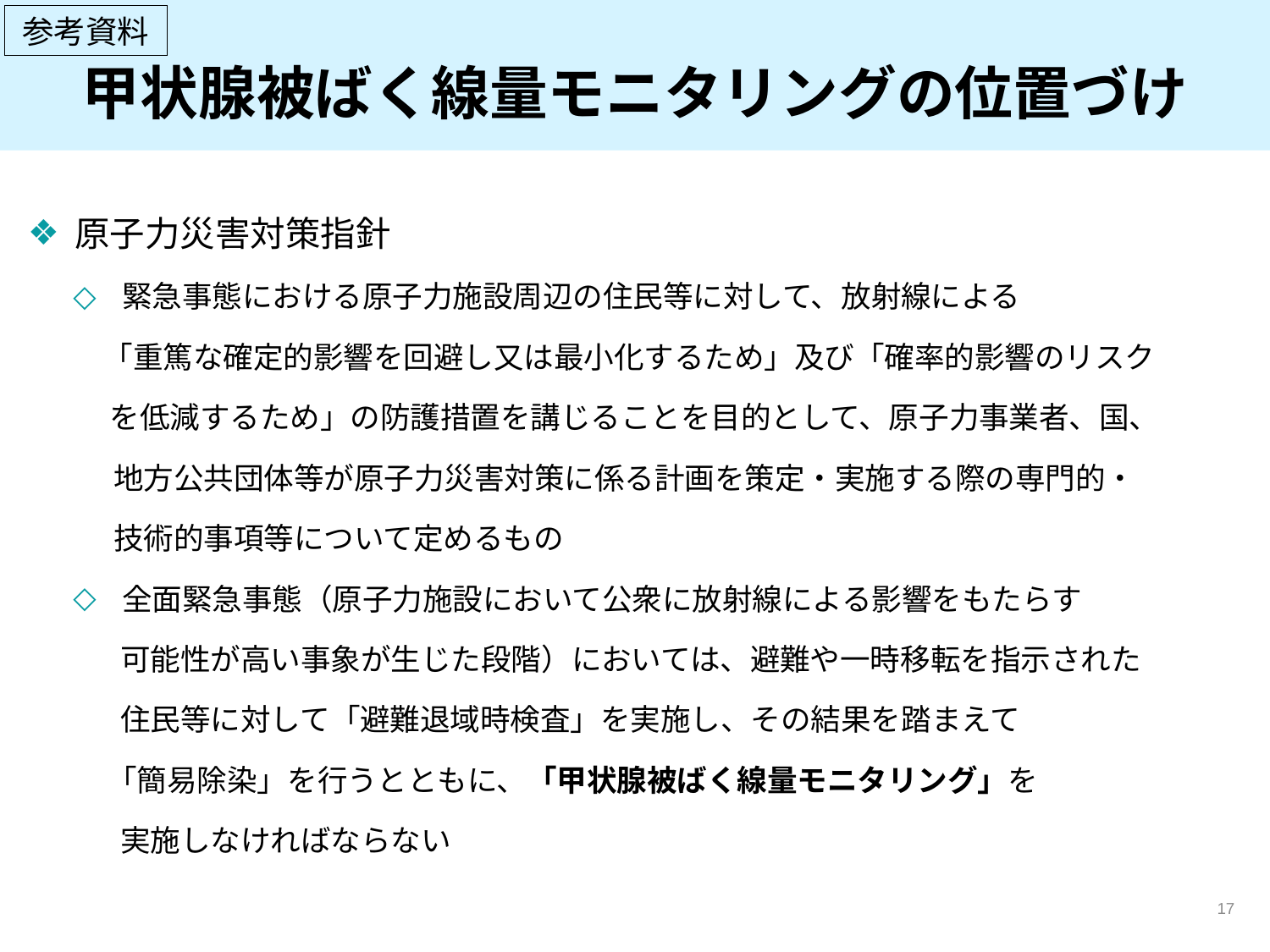

参考資料
# 甲状腺被ばく線量モニタリングの位置づけ
原子力災害対策指針
緊急事態における原子力施設周辺の住民等に対して、放射線による
　「重篤な確定的影響を回避し又は最小化するため」及び「確率的影響のリスク
　 を低減するため」の防護措置を講じることを目的として、原子力事業者、国、
     地方公共団体等が原子力災害対策に係る計画を策定・実施する際の専門的・
     技術的事項等について定めるもの
全面緊急事態（原子力施設において公衆に放射線による影響をもたらす
      可能性が高い事象が生じた段階）においては、避難や一時移転を指示された
      住民等に対して「避難退域時検査」を実施し、その結果を踏まえて
    「簡易除染」を行うとともに、「甲状腺被ばく線量モニタリング」を
      実施しなければならない
17